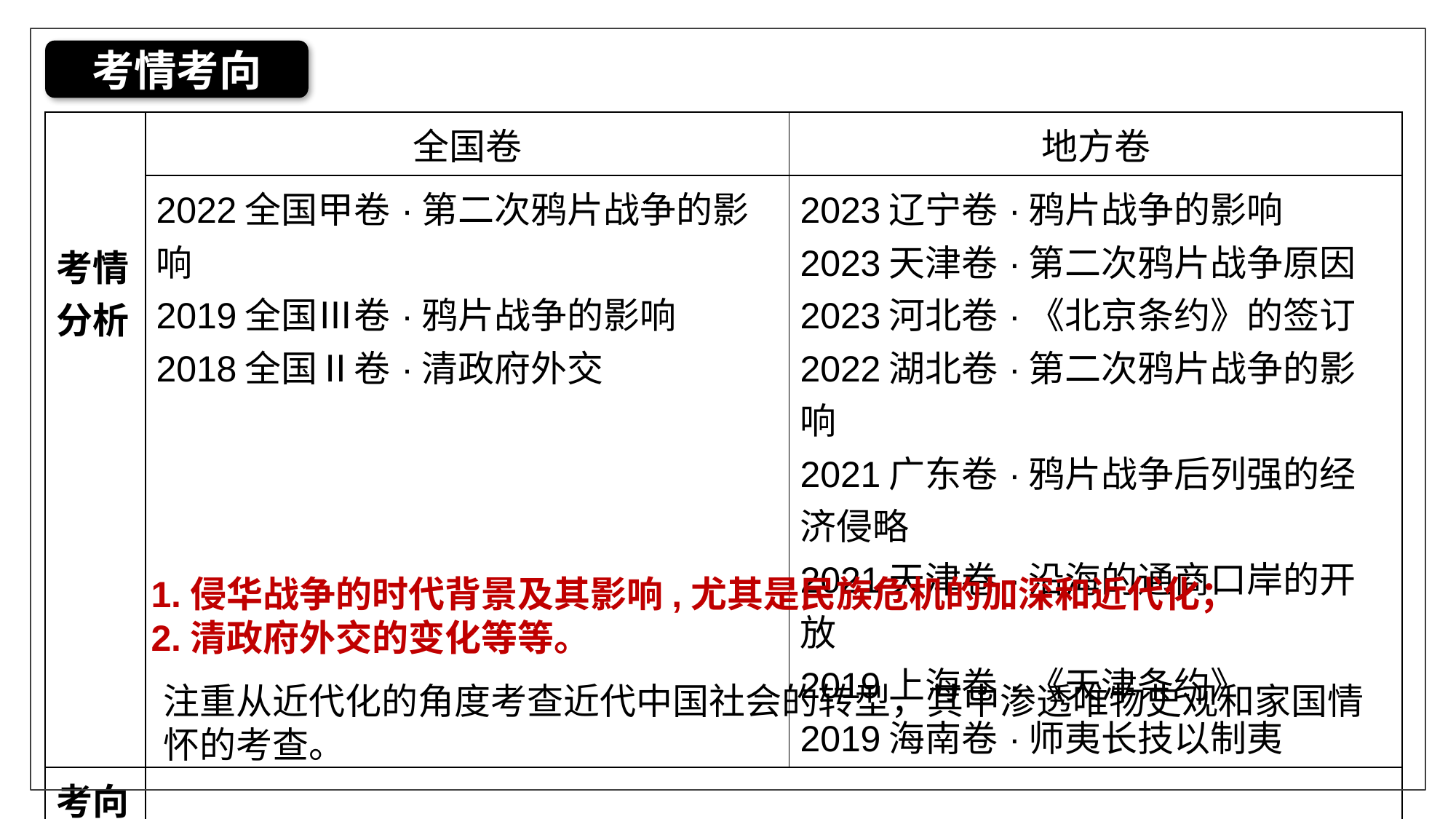

考情考向
| 考情分析 | 全国卷 | 地方卷 |
| --- | --- | --- |
|  | 2022全国甲卷·第二次鸦片战争的影响 2019全国Ⅲ卷·鸦片战争的影响 2018全国Ⅱ卷·清政府外交 | 2023辽宁卷·鸦片战争的影响 2023天津卷·第二次鸦片战争原因 2023河北卷·《北京条约》的签订 2022湖北卷·第二次鸦片战争的影响 2021广东卷·鸦片战争后列强的经济侵略 2021天津卷·沿海的通商口岸的开放 2019上海卷·《天津条约》 2019海南卷·师夷长技以制夷 |
| 考向 分析 |  |  |
| 考查方式 |  |  |
1.侵华战争的时代背景及其影响,尤其是民族危机的加深和近代化；
2.清政府外交的变化等等。

注重从近代化的角度考查近代中国社会的转型，其中渗透唯物史观和家国情怀的考查。